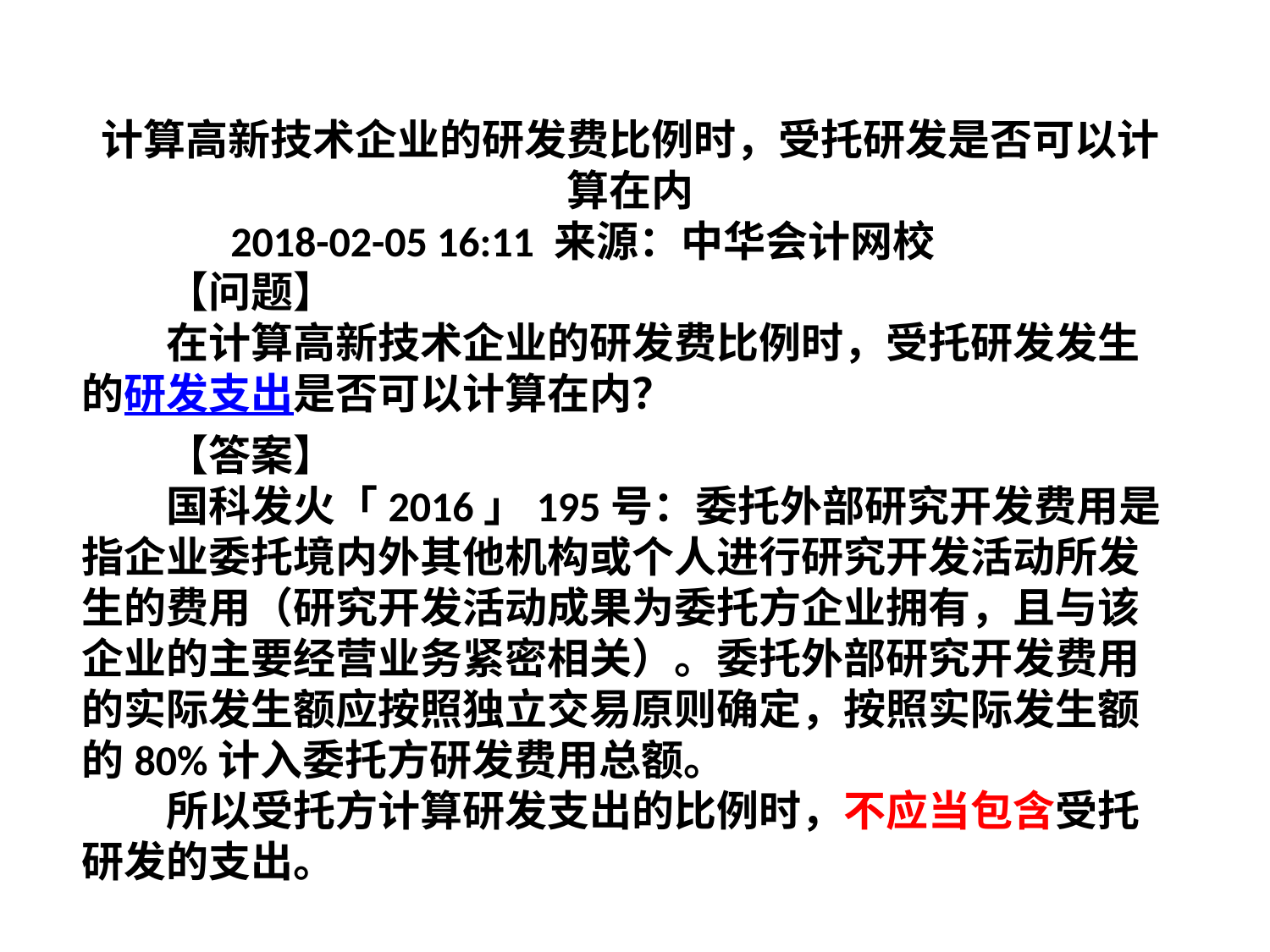

计算高新技术企业的研发费比例时，受托研发是否可以计算在内
2018-02-05 16:11 来源：中华会计网校
　　【问题】
　　在计算高新技术企业的研发费比例时，受托研发发生的研发支出是否可以计算在内？
　　【答案】
　　国科发火「2016」195号：委托外部研究开发费用是指企业委托境内外其他机构或个人进行研究开发活动所发生的费用（研究开发活动成果为委托方企业拥有，且与该企业的主要经营业务紧密相关）。委托外部研究开发费用的实际发生额应按照独立交易原则确定，按照实际发生额的80%计入委托方研发费用总额。
　　所以受托方计算研发支出的比例时，不应当包含受托研发的支出。